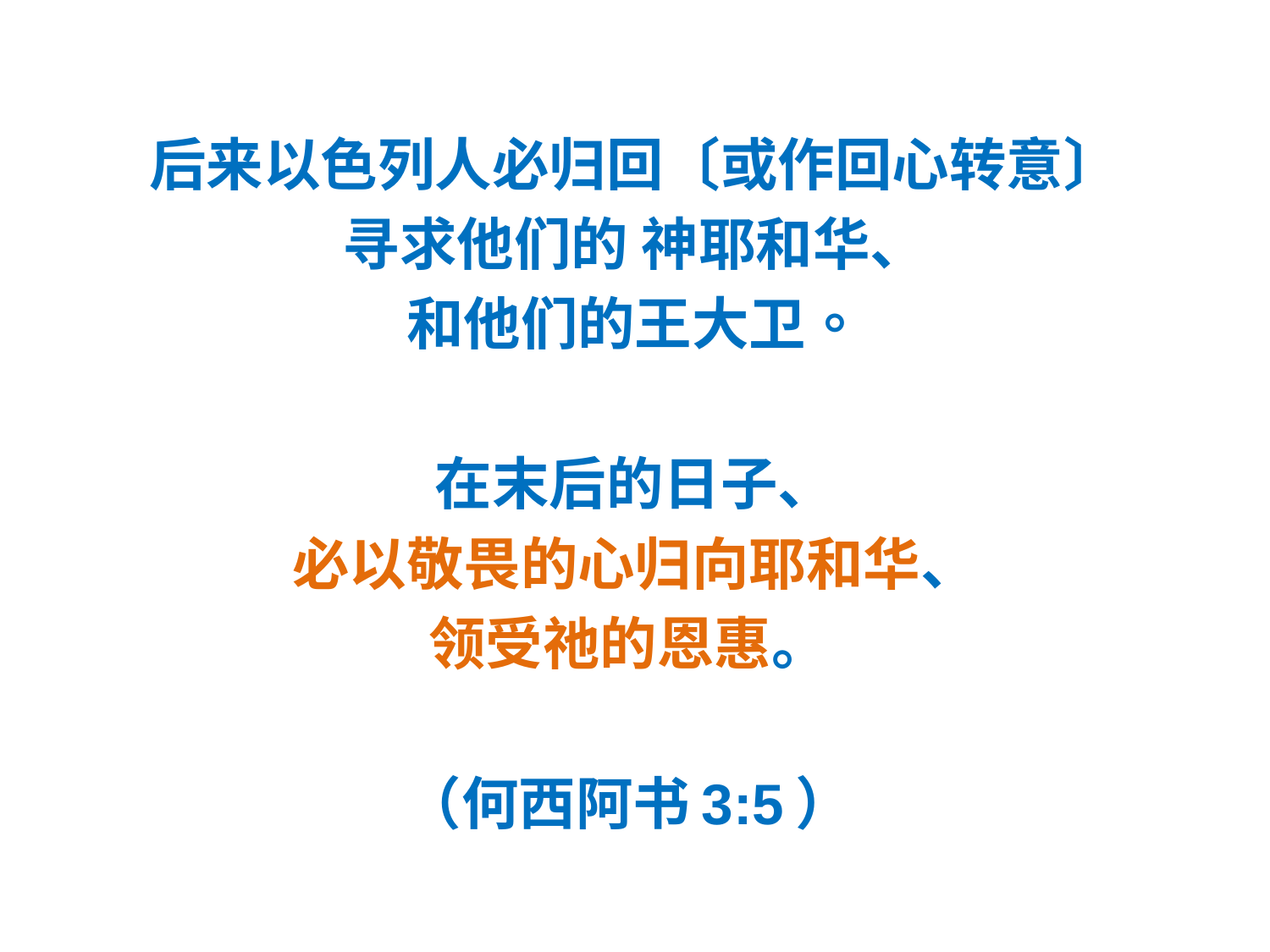

#
后来以色列人必归回〔或作回心转意〕
寻求他们的 神耶和华、
和他们的王大卫。

在末后的日子、
必以敬畏的心归向耶和华、
领受祂的恩惠。

（何西阿书3:5）